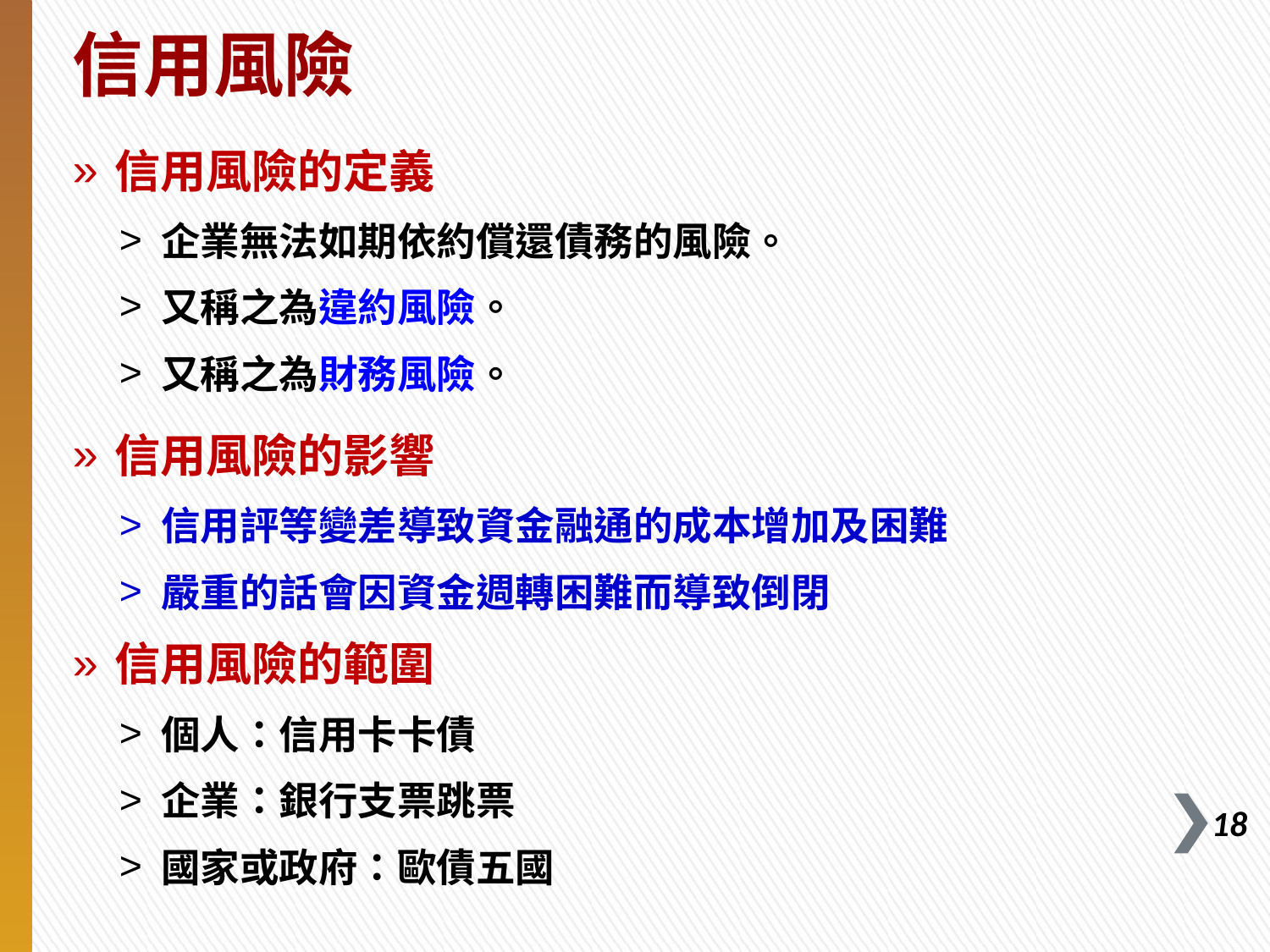

# 信用風險
信用風險的定義
企業無法如期依約償還債務的風險。
又稱之為違約風險。
又稱之為財務風險。
信用風險的影響
信用評等變差導致資金融通的成本增加及困難
嚴重的話會因資金週轉困難而導致倒閉
信用風險的範圍
個人：信用卡卡債
企業：銀行支票跳票
國家或政府：歐債五國

18